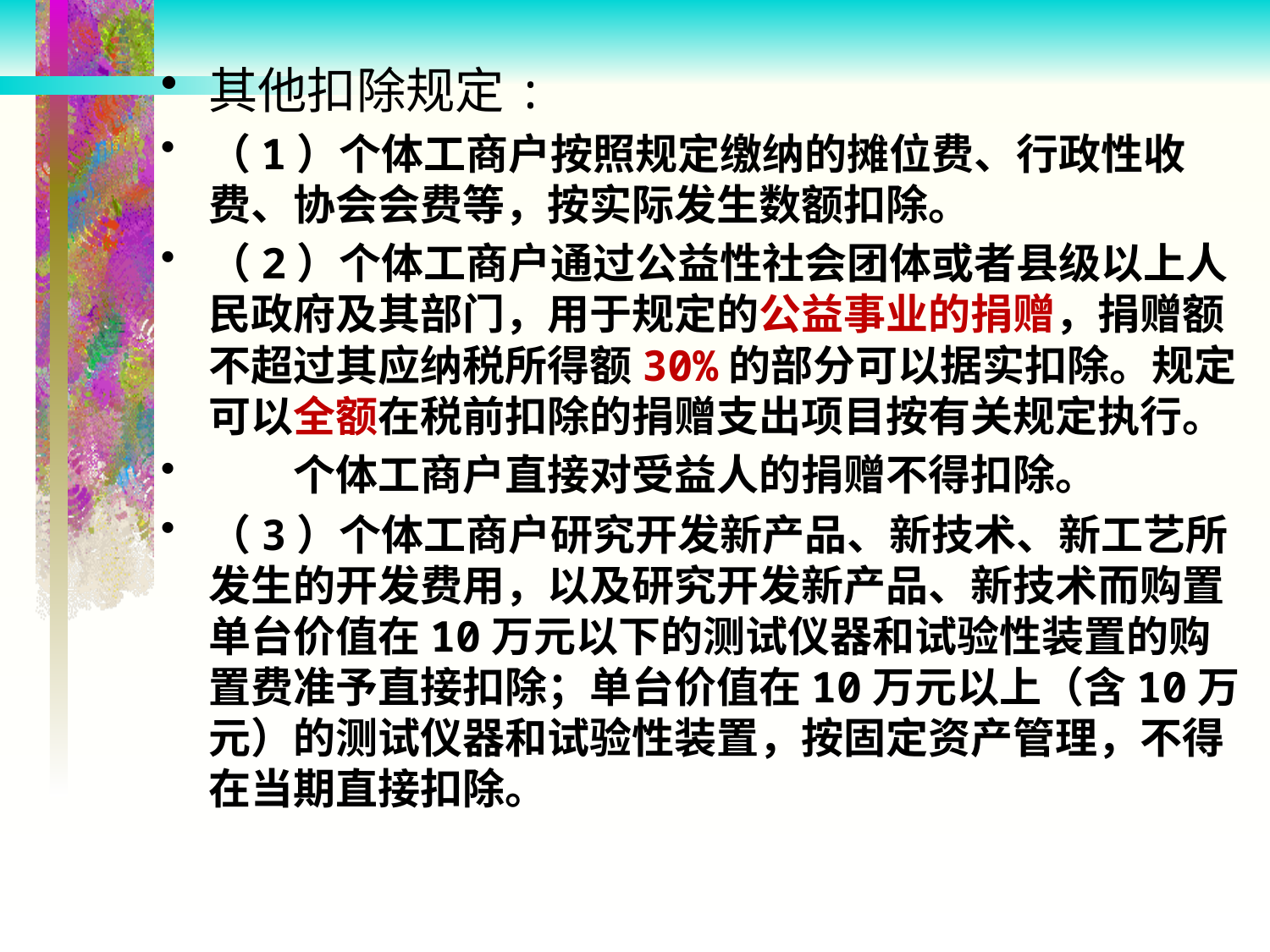

其他扣除规定:
（1）个体工商户按照规定缴纳的摊位费、行政性收费、协会会费等，按实际发生数额扣除。
（2）个体工商户通过公益性社会团体或者县级以上人民政府及其部门，用于规定的公益事业的捐赠，捐赠额不超过其应纳税所得额30%的部分可以据实扣除。规定可以全额在税前扣除的捐赠支出项目按有关规定执行。
　　个体工商户直接对受益人的捐赠不得扣除。
（3）个体工商户研究开发新产品、新技术、新工艺所发生的开发费用，以及研究开发新产品、新技术而购置单台价值在10万元以下的测试仪器和试验性装置的购置费准予直接扣除；单台价值在10万元以上（含10万元）的测试仪器和试验性装置，按固定资产管理，不得在当期直接扣除。